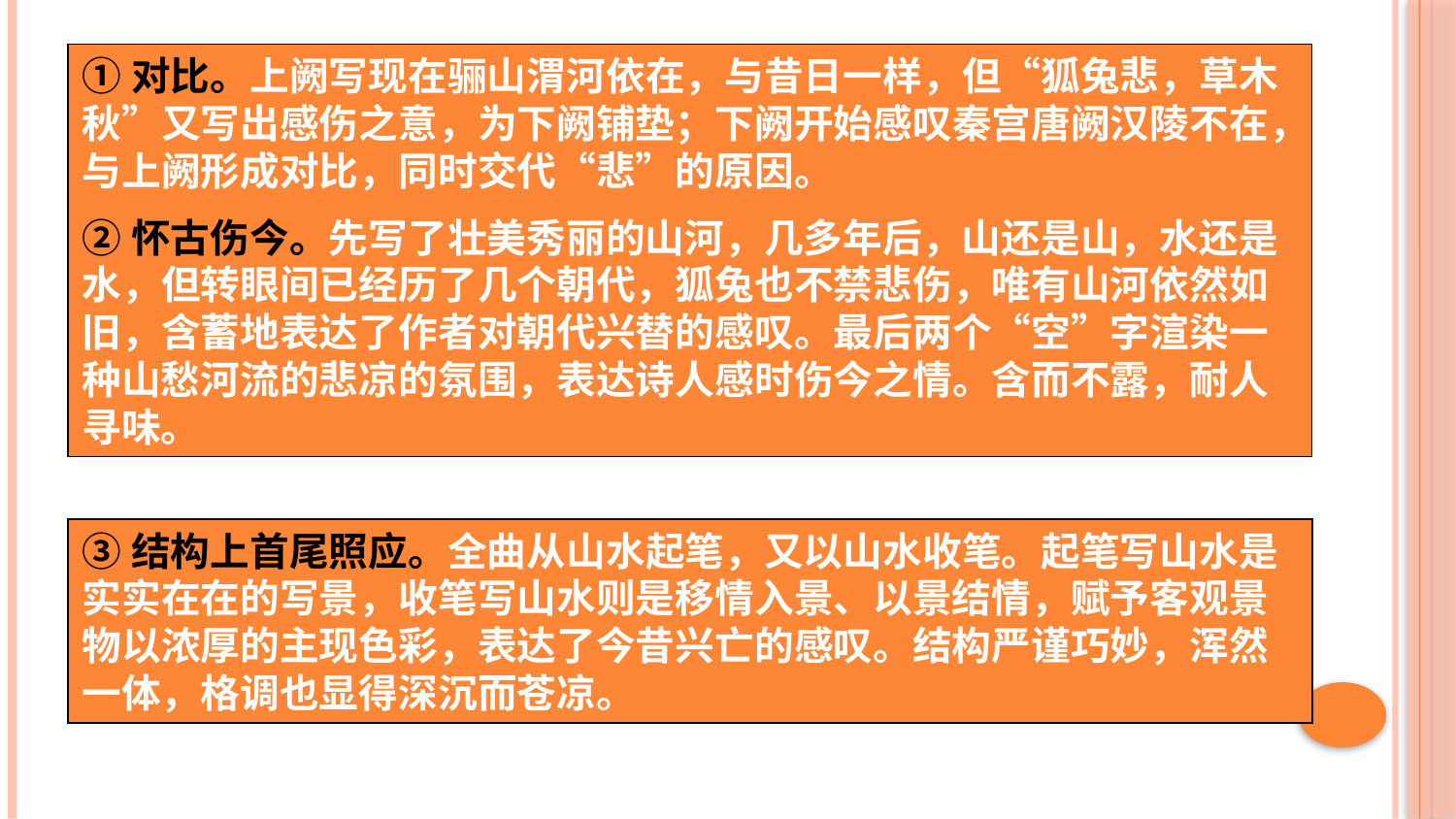

①对比。上阙写现在骊山渭河依在，与昔日一样，但“狐兔悲，草木秋”又写出感伤之意，为下阙铺垫；下阙开始感叹秦宫唐阙汉陵不在，与上阙形成对比，同时交代“悲”的原因。
②怀古伤今。先写了壮美秀丽的山河，几多年后，山还是山，水还是水，但转眼间已经历了几个朝代，狐兔也不禁悲伤，唯有山河依然如旧，含蓄地表达了作者对朝代兴替的感叹。最后两个“空”字渲染一种山愁河流的悲凉的氛围，表达诗人感时伤今之情。含而不露，耐人寻味。
③结构上首尾照应。全曲从山水起笔，又以山水收笔。起笔写山水是实实在在的写景，收笔写山水则是移情入景、以景结情，赋予客观景物以浓厚的主现色彩，表达了今昔兴亡的感叹。结构严谨巧妙，浑然一体，格调也显得深沉而苍凉。